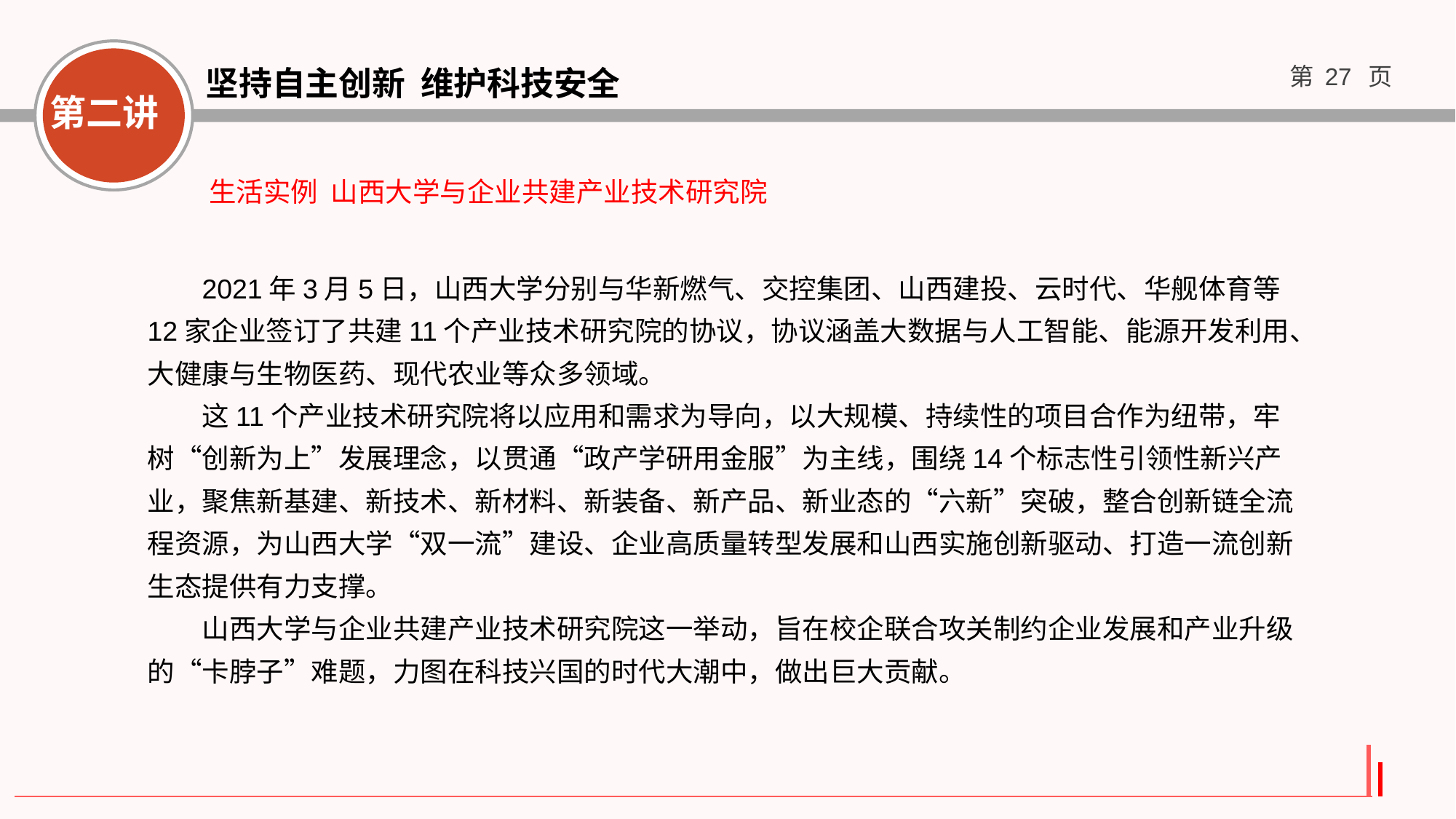

生活实例  山西大学与企业共建产业技术研究院
2021年3月5日，山西大学分别与华新燃气、交控集团、山西建投、云时代、华舰体育等12家企业签订了共建11个产业技术研究院的协议，协议涵盖大数据与人工智能、能源开发利用、大健康与生物医药、现代农业等众多领域。
这11个产业技术研究院将以应用和需求为导向，以大规模、持续性的项目合作为纽带，牢树“创新为上”发展理念，以贯通“政产学研用金服”为主线，围绕14个标志性引领性新兴产业，聚焦新基建、新技术、新材料、新装备、新产品、新业态的“六新”突破，整合创新链全流程资源，为山西大学“双一流”建设、企业高质量转型发展和山西实施创新驱动、打造一流创新生态提供有力支撑。
山西大学与企业共建产业技术研究院这一举动，旨在校企联合攻关制约企业发展和产业升级的“卡脖子”难题，力图在科技兴国的时代大潮中，做出巨大贡献。